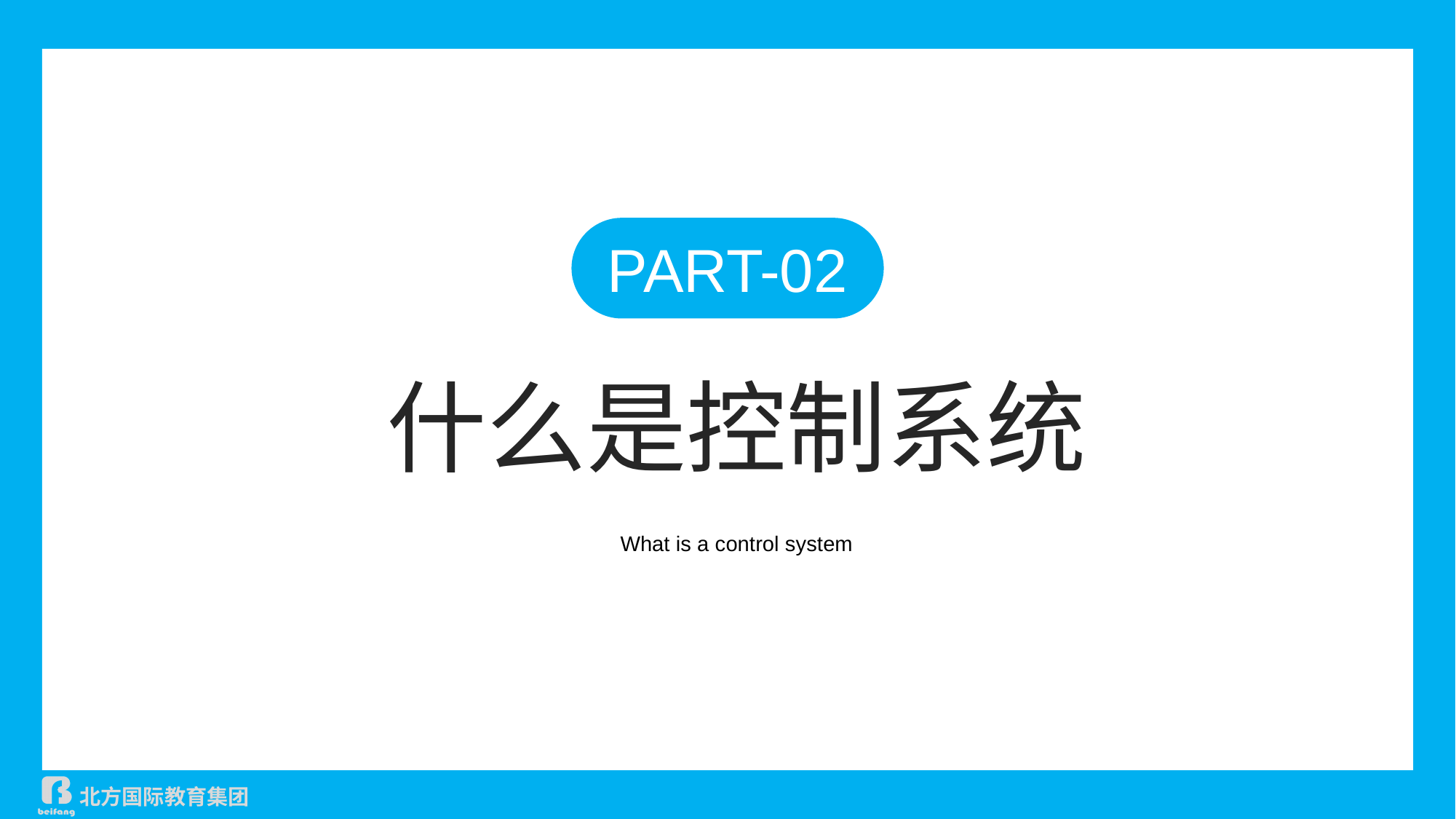

PART-02
什么是控制系统
What is a control system